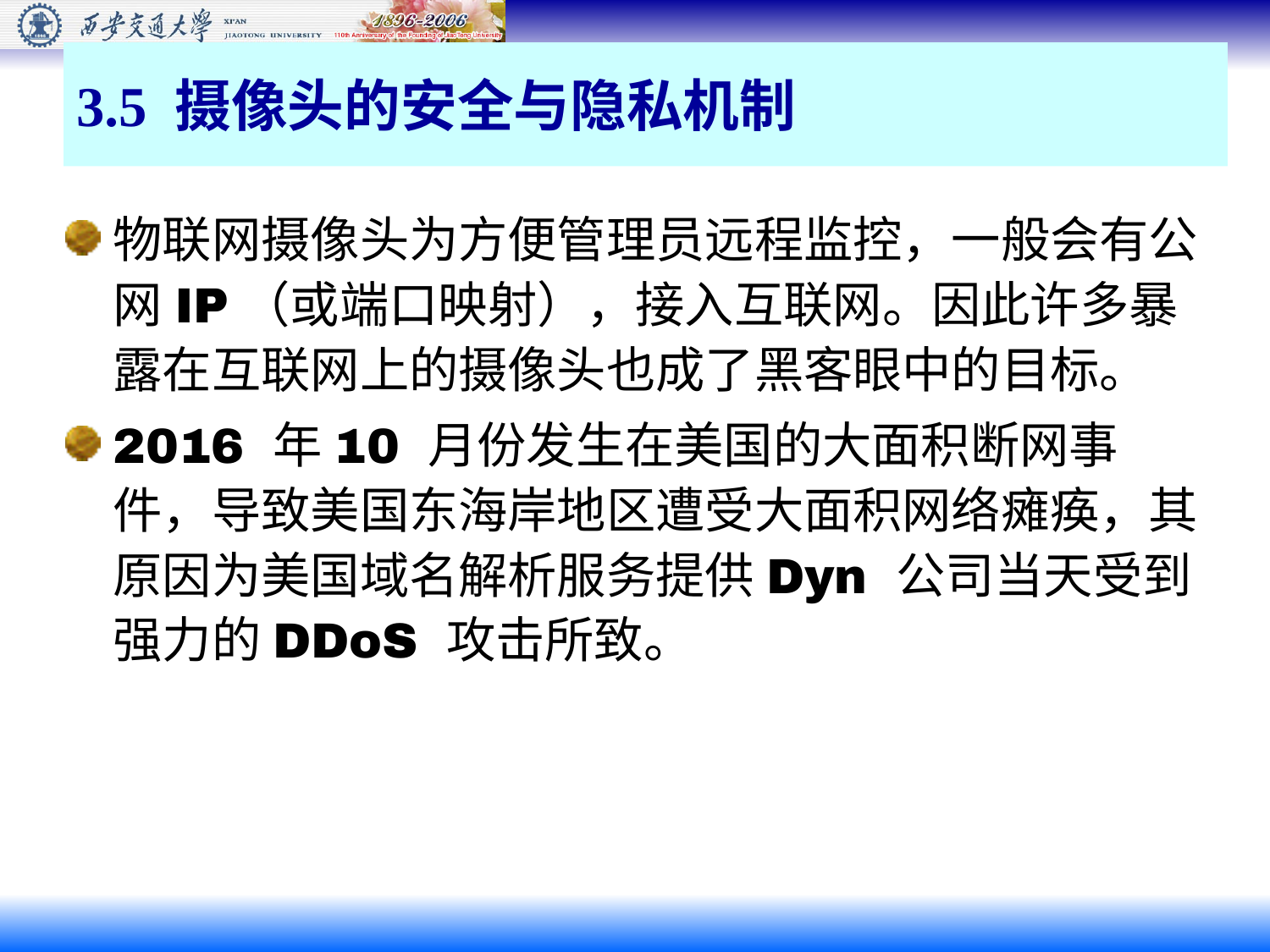

# 3.5 摄像头的安全与隐私机制
物联网摄像头为方便管理员远程监控，一般会有公网IP（或端口映射），接入互联网。因此许多暴露在互联网上的摄像头也成了黑客眼中的目标。
2016 年10 月份发生在美国的大面积断网事件，导致美国东海岸地区遭受大面积网络瘫痪，其原因为美国域名解析服务提供Dyn 公司当天受到强力的DDoS 攻击所致。